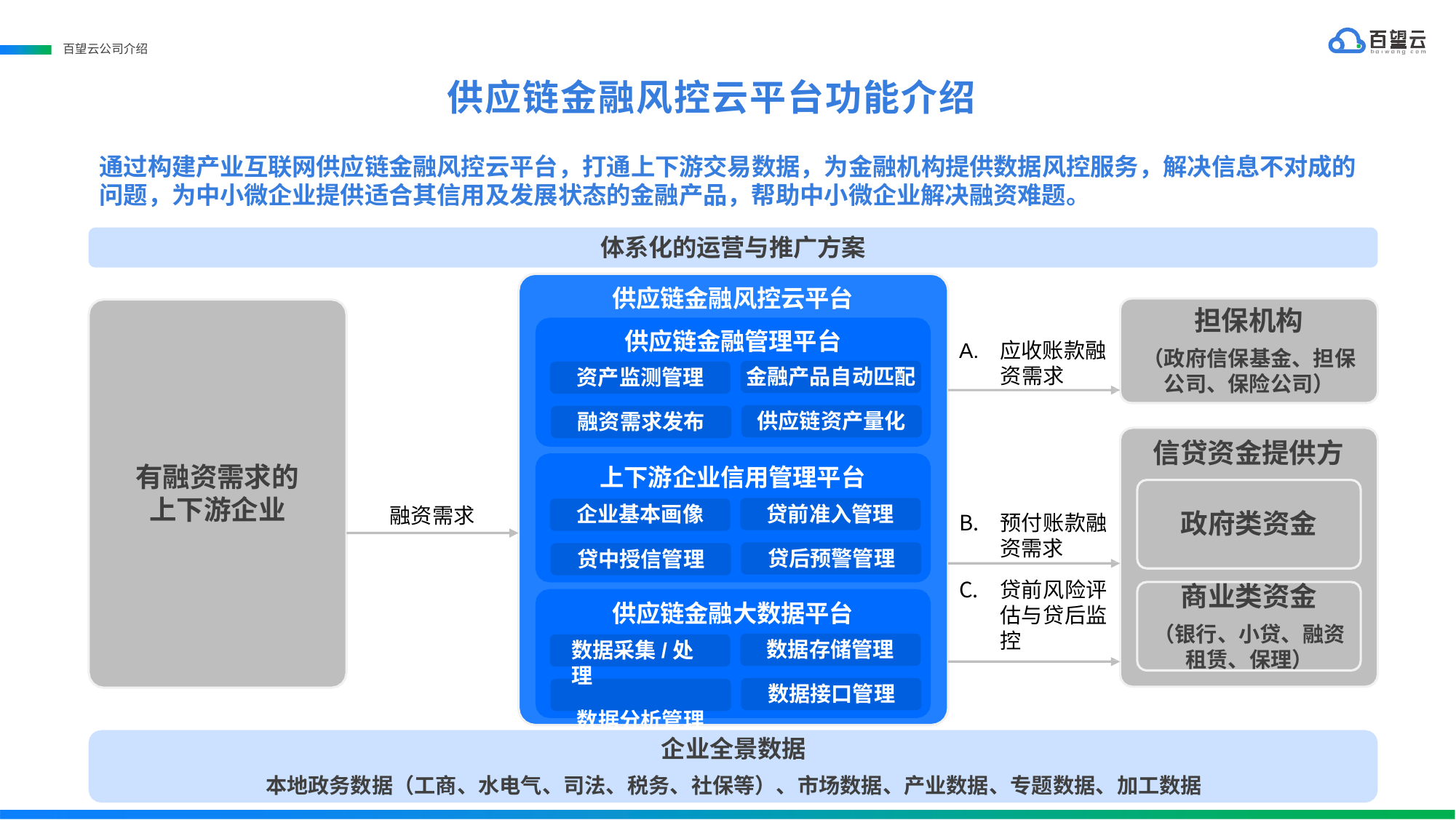

百望云公司介绍

# 供应链金融风控云平台功能介绍
通过构建产业互联网供应链金融风控云平台，打通上下游交易数据，为金融机构提供数据风控服务，解决信息不对成的 问题，为中小微企业提供适合其信用及发展状态的金融产品，帮助中小微企业解决融资难题。
体系化的运营与推广方案

供应链金融风控云平台 供应链金融管理平台

担保机构
（政府信保基金、担保 公司、保险公司）

A.	应收账款融
资需求

金融产品自动匹配
供应链资产量化
资产监测管理
融资需求发布

信贷资金提供方

有融资需求的
上下游企业
上下游企业信用管理平台

贷前准入管理
贷后预警管理
企业基本画像
贷中授信管理
融资需求
政府类资金
预付账款融 资需求

贷前风险评 估与贷后监 控

商业类资金
（银行、小贷、融资 租赁、保理）

供应链金融大数据平台

数据存储管理
数据接口管理
数据采集/处理
数据分析管理

企业全景数据
本地政务数据（工商、水电气、司法、税务、社保等）、市场数据、产业数据、专题数据、加工数据